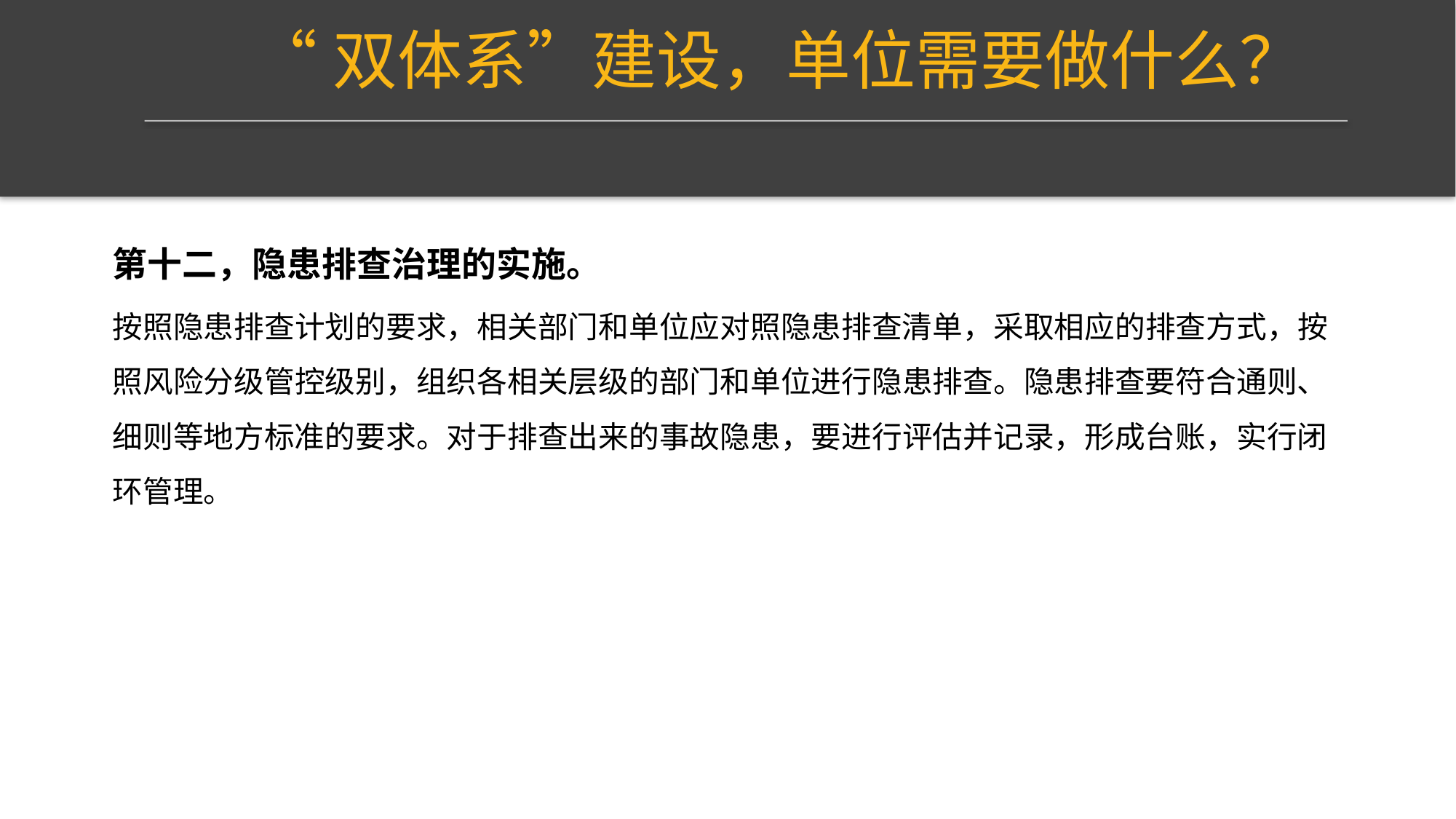

“双体系”建设，单位需要做什么？
第十二，隐患排查治理的实施。
按照隐患排查计划的要求，相关部门和单位应对照隐患排查清单，采取相应的排查方式，按照风险分级管控级别，组织各相关层级的部门和单位进行隐患排查。隐患排查要符合通则、细则等地方标准的要求。对于排查出来的事故隐患，要进行评估并记录，形成台账，实行闭环管理。